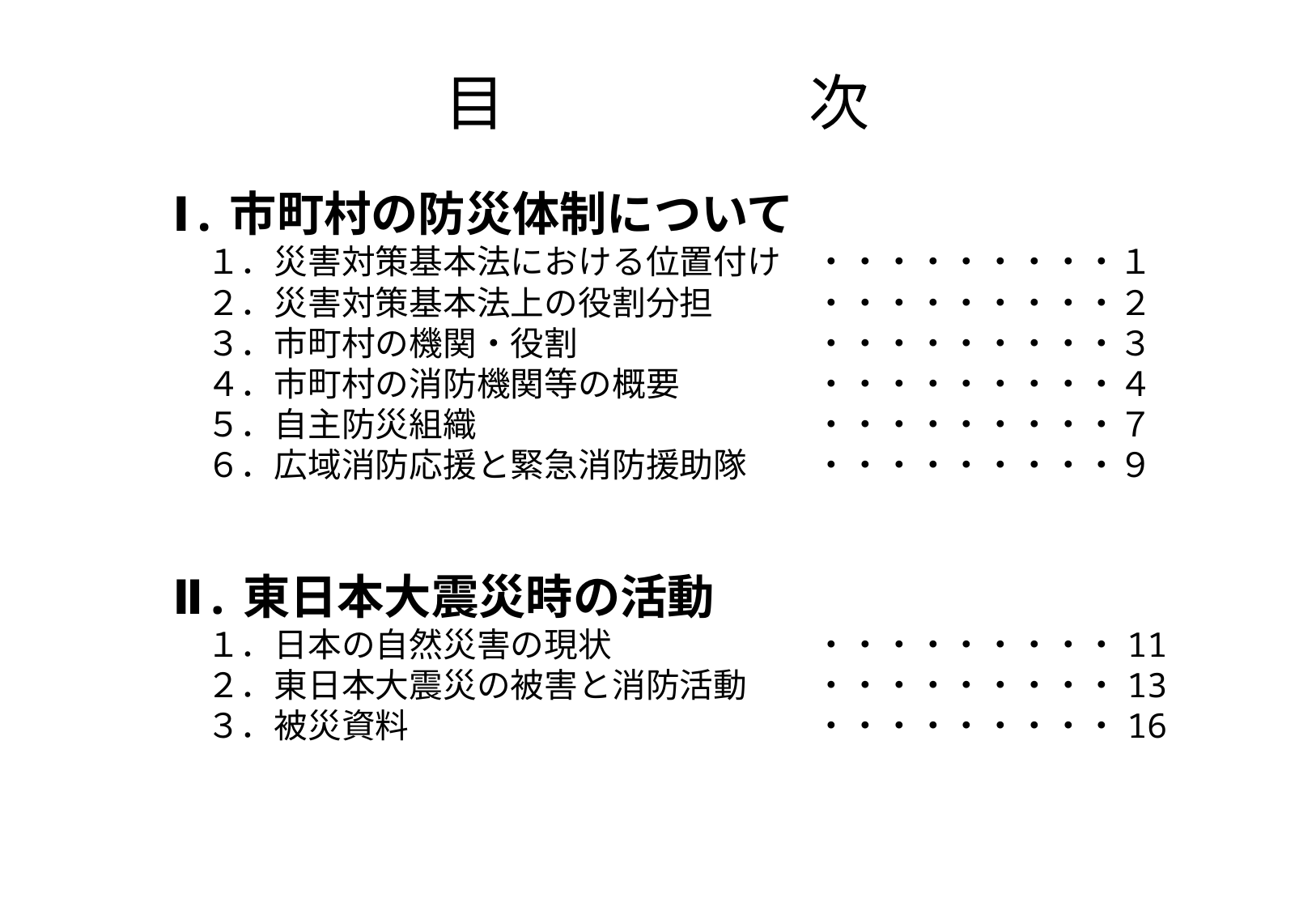

目　　　　　次
# Ⅰ.市町村の防災体制について 　１．災害対策基本法における位置付け　・・・・・・・・・１ 　２．災害対策基本法上の役割分担　　　・・・・・・・・・２ 　３．市町村の機関・役割　　　　　　　・・・・・・・・・３ 　４．市町村の消防機関等の概要　　　　・・・・・・・・・４ 　５．自主防災組織　　　　　　　　　　・・・・・・・・・７ 　６．広域消防応援と緊急消防援助隊　　・・・・・・・・・９
Ⅱ.東日本大震災時の活動
　１．日本の自然災害の現状　　　　　　・・・・・・・・・11
　２．東日本大震災の被害と消防活動　　・・・・・・・・・13
　３．被災資料　　　　　　　　　　　　・・・・・・・・・16